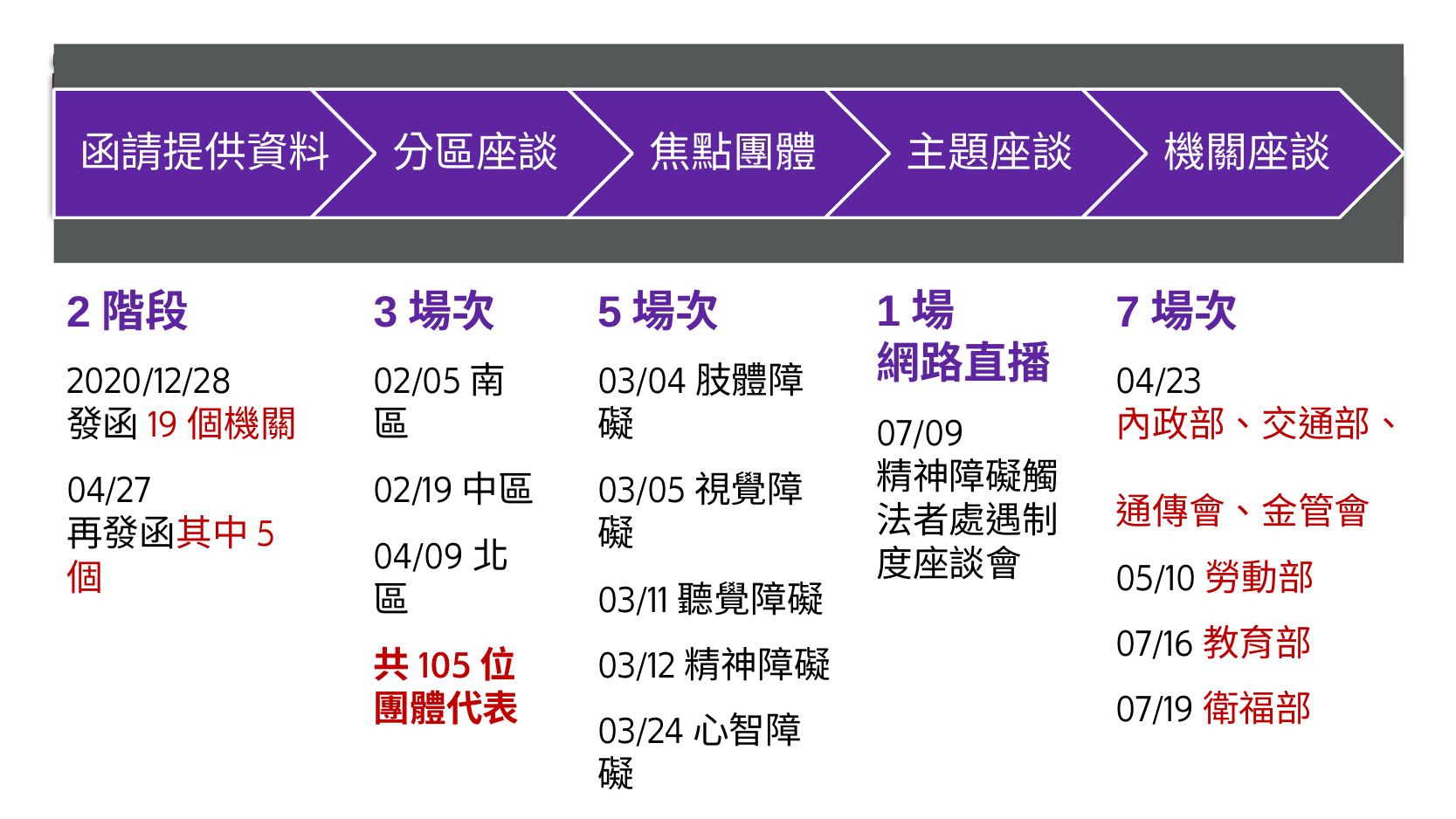

函請提供資料
分區座談
焦點團體
主題座談
機關座談
2階段
2020/12/28
發函19個機關
04/27
再發函其中5個
3場次
02/05南區
02/19中區
04/09北區
共105位團體代表
5場次
03/04肢體障礙
03/05視覺障礙
03/11聽覺障礙
03/12精神障礙
03/24心智障礙
共39位成員
1場
網路直播
07/09
精神障礙觸法者處遇制度座談會
7場次
04/23
內政部、交通部、
通傳會、金管會
05/10勞動部
07/16教育部
07/19衛福部